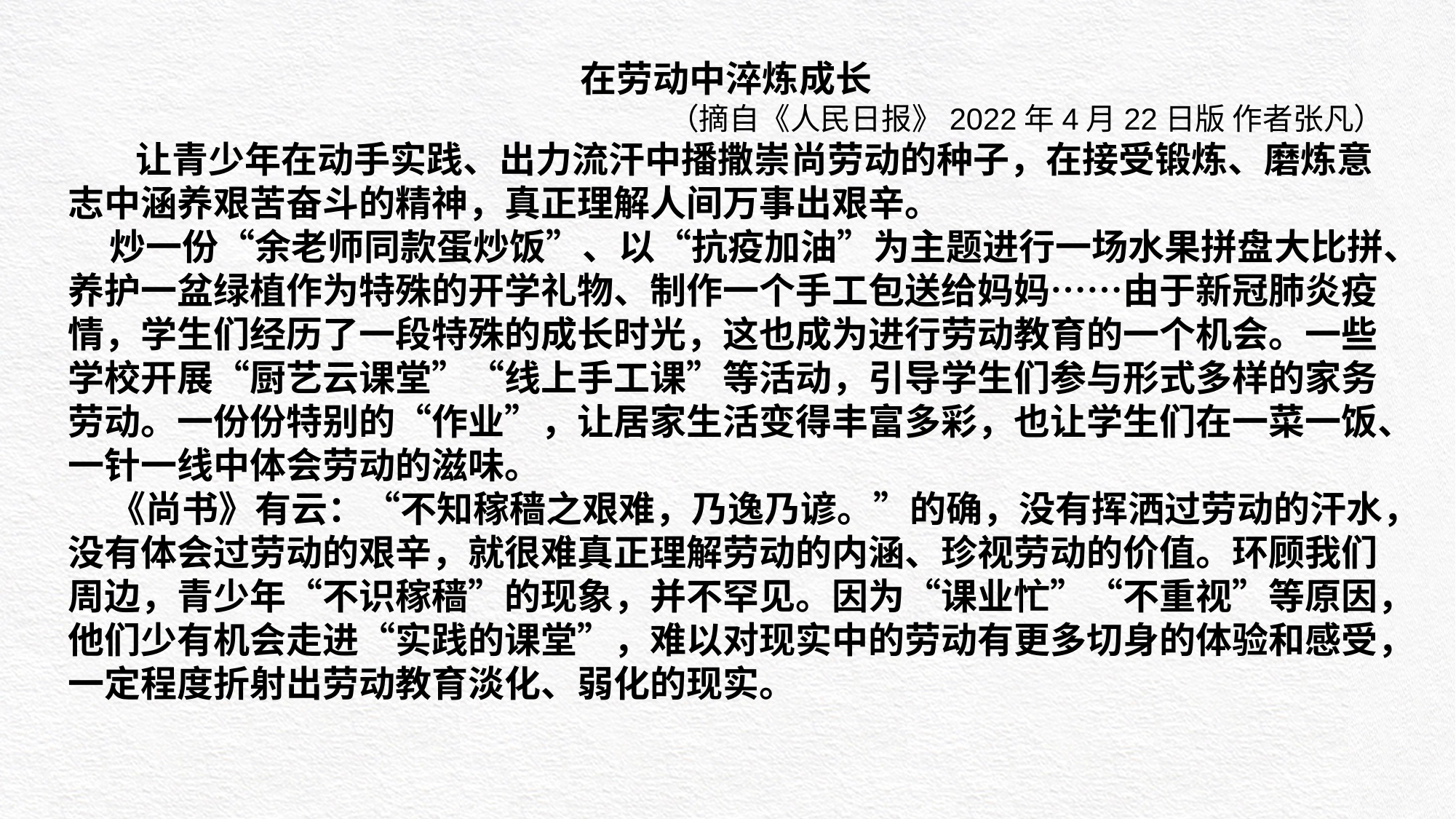

在劳动中淬炼成长
（摘自《人民日报》2022年4月22日版 作者张凡）
         让青少年在动手实践、出力流汗中播撒崇尚劳动的种子，在接受锻炼、磨炼意志中涵养艰苦奋斗的精神，真正理解人间万事出艰辛。
    炒一份“余老师同款蛋炒饭”、以“抗疫加油”为主题进行一场水果拼盘大比拼、养护一盆绿植作为特殊的开学礼物、制作一个手工包送给妈妈……由于新冠肺炎疫情，学生们经历了一段特殊的成长时光，这也成为进行劳动教育的一个机会。一些学校开展“厨艺云课堂”“线上手工课”等活动，引导学生们参与形式多样的家务劳动。一份份特别的“作业”，让居家生活变得丰富多彩，也让学生们在一菜一饭、一针一线中体会劳动的滋味。
    《尚书》有云：“不知稼穑之艰难，乃逸乃谚。”的确，没有挥洒过劳动的汗水，没有体会过劳动的艰辛，就很难真正理解劳动的内涵、珍视劳动的价值。环顾我们周边，青少年“不识稼穑”的现象，并不罕见。因为“课业忙”“不重视”等原因，他们少有机会走进“实践的课堂”，难以对现实中的劳动有更多切身的体验和感受，一定程度折射出劳动教育淡化、弱化的现实。